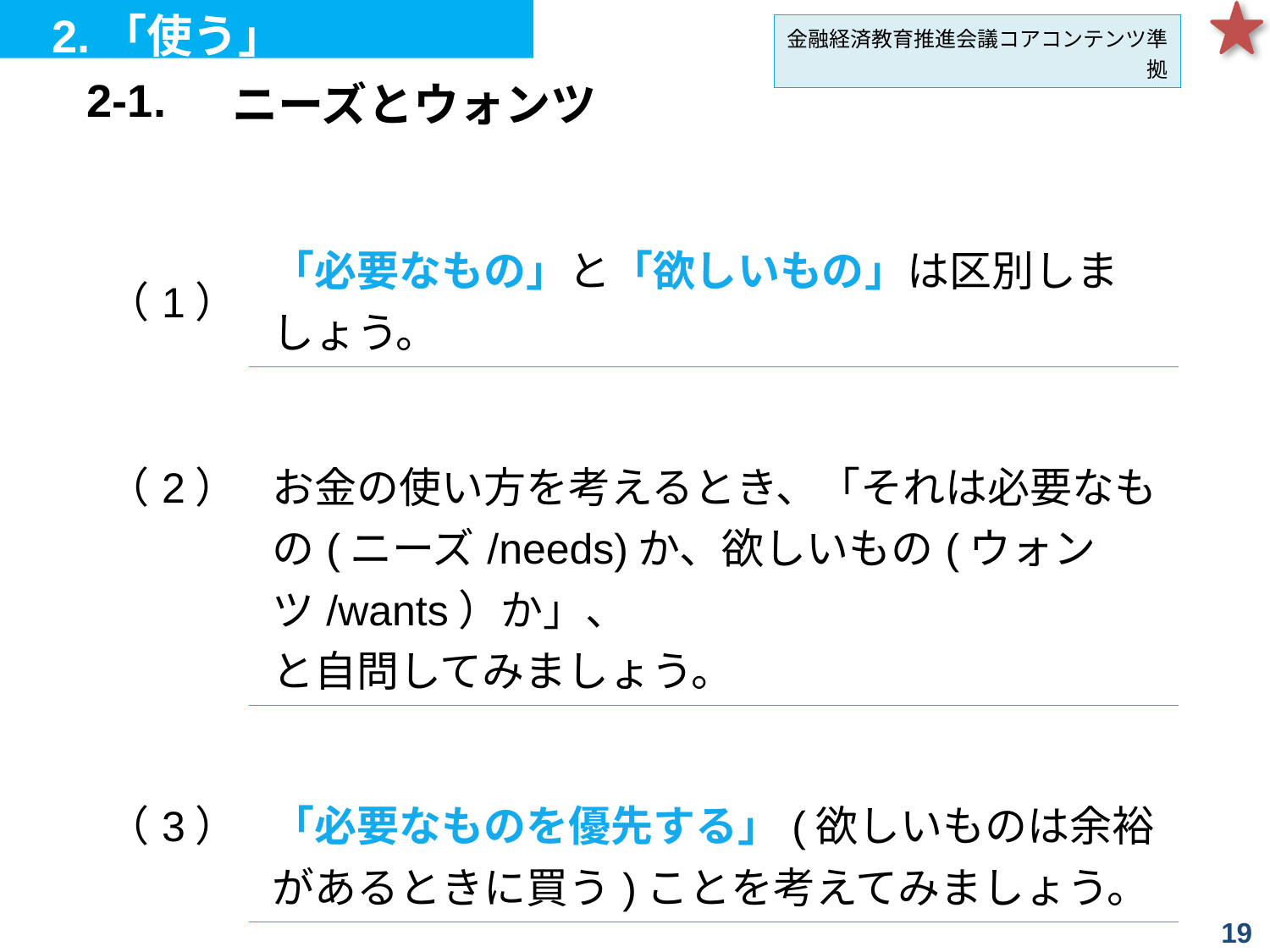

2.「使う」

金融経済教育推進会議コアコンテンツ準拠
| 2-1. | ニーズとウォンツ |
| --- | --- |
| （1） | 「必要なもの」と「欲しいもの」は区別しましょう。 |
| --- | --- |
|  |  |
| （2） | お金の使い方を考えるとき、「それは必要なもの(ニーズ/needs)か、欲しいもの(ウォンツ/wants）か」、 と自問してみましょう。 |
|  |  |
| （3） | 「必要なものを優先する」(欲しいものは余裕があるときに買う)ことを考えてみましょう。 |
|  |  |